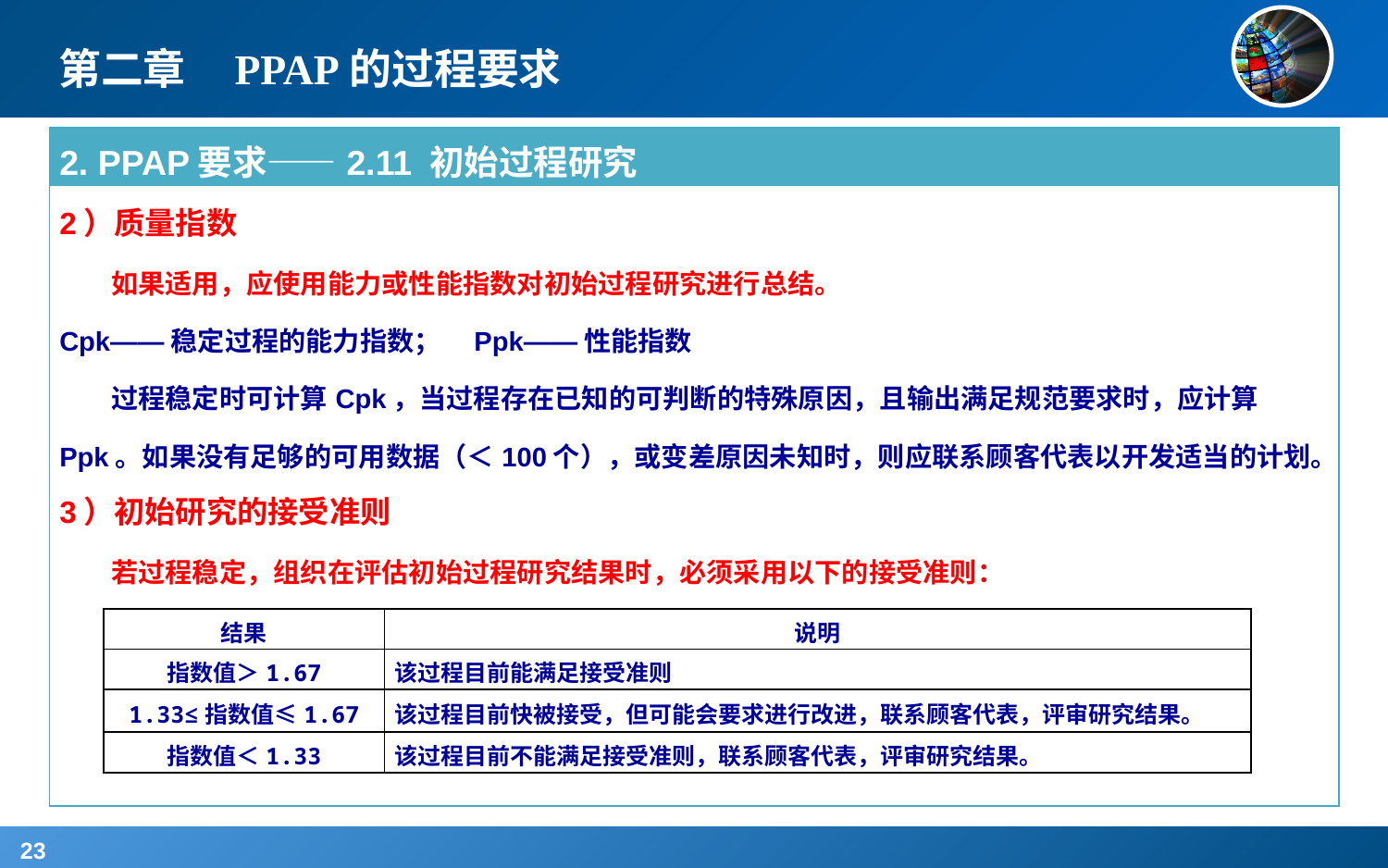

# 第二章    PPAP的过程要求
| 2. PPAP要求——2.11 初始过程研究 |
| --- |
| 2）质量指数 如果适用，应使用能力或性能指数对初始过程研究进行总结。 Cpk——稳定过程的能力指数； Ppk——性能指数 过程稳定时可计算Cpk，当过程存在已知的可判断的特殊原因，且输出满足规范要求时，应计算Ppk。如果没有足够的可用数据（＜100个），或变差原因未知时，则应联系顾客代表以开发适当的计划。 3）初始研究的接受准则 若过程稳定，组织在评估初始过程研究结果时，必须采用以下的接受准则： |
| 结果 | 说明 |
| --- | --- |
| 指数值＞1.67 | 该过程目前能满足接受准则 |
| 1.33≤指数值≤1.67 | 该过程目前快被接受，但可能会要求进行改进，联系顾客代表，评审研究结果。 |
| 指数值＜1.33 | 该过程目前不能满足接受准则，联系顾客代表，评审研究结果。 |